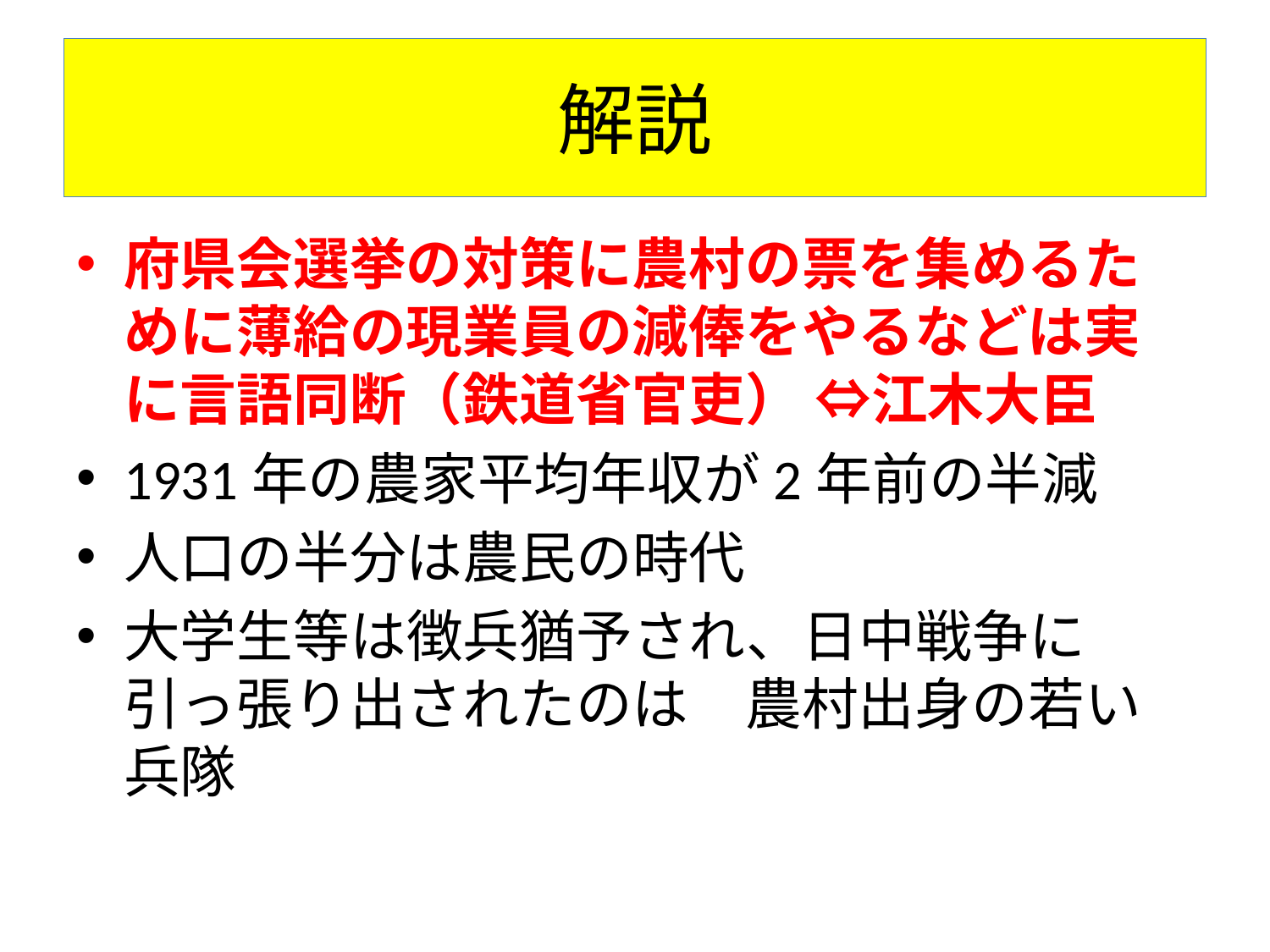

# 解説
府県会選挙の対策に農村の票を集めるために薄給の現業員の減俸をやるなどは実に言語同断（鉄道省官吏） ⇔江木大臣
1931年の農家平均年収が2年前の半減
人口の半分は農民の時代
大学生等は徴兵猶予され、日中戦争に引っ張り出されたのは　農村出身の若い兵隊